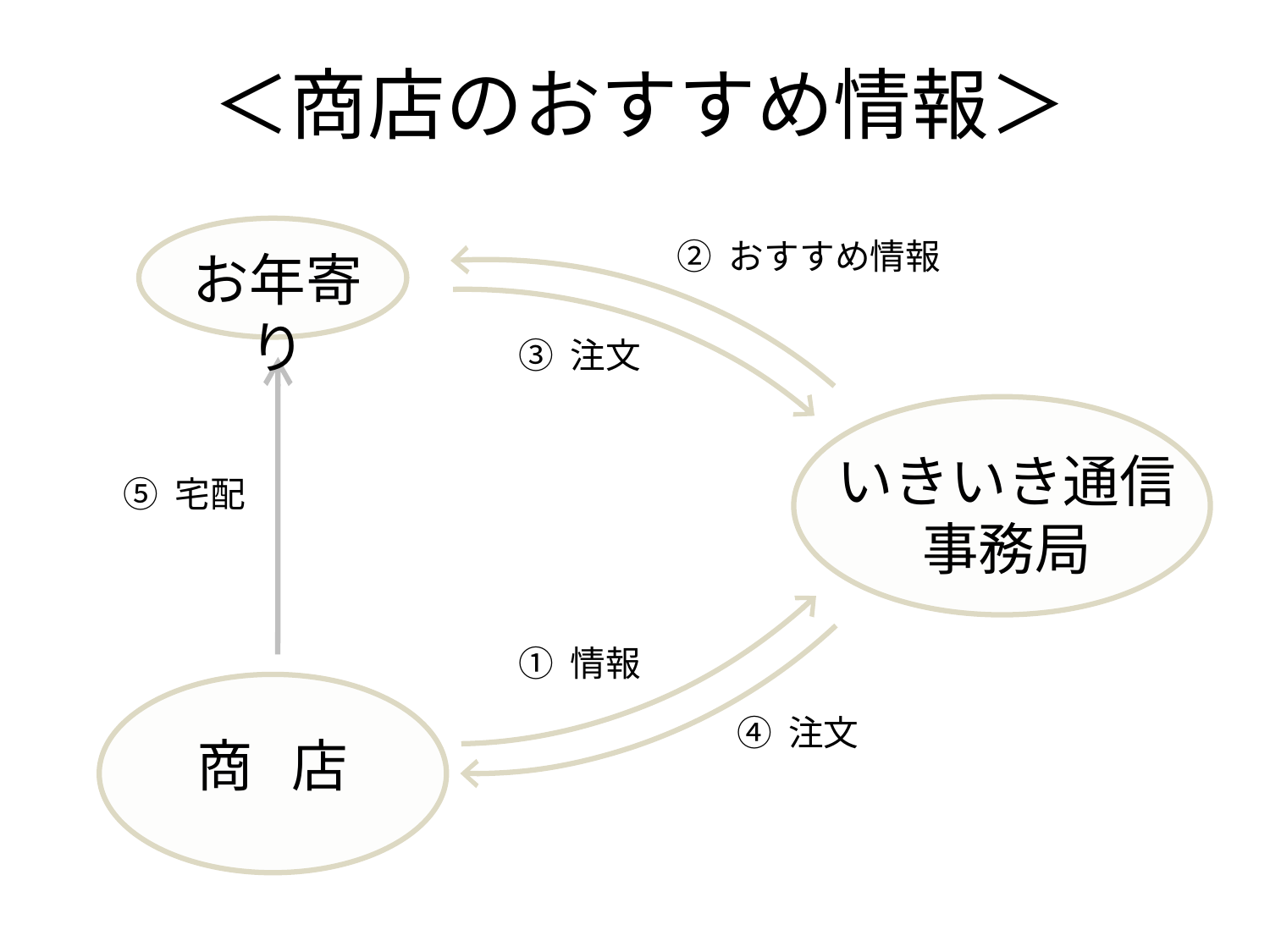

＜商店のおすすめ情報＞

② おすすめ情報
お年寄り

③ 注文

いきいき通信
事務局
⑤ 宅配
① 情報

④ 注文
商   店